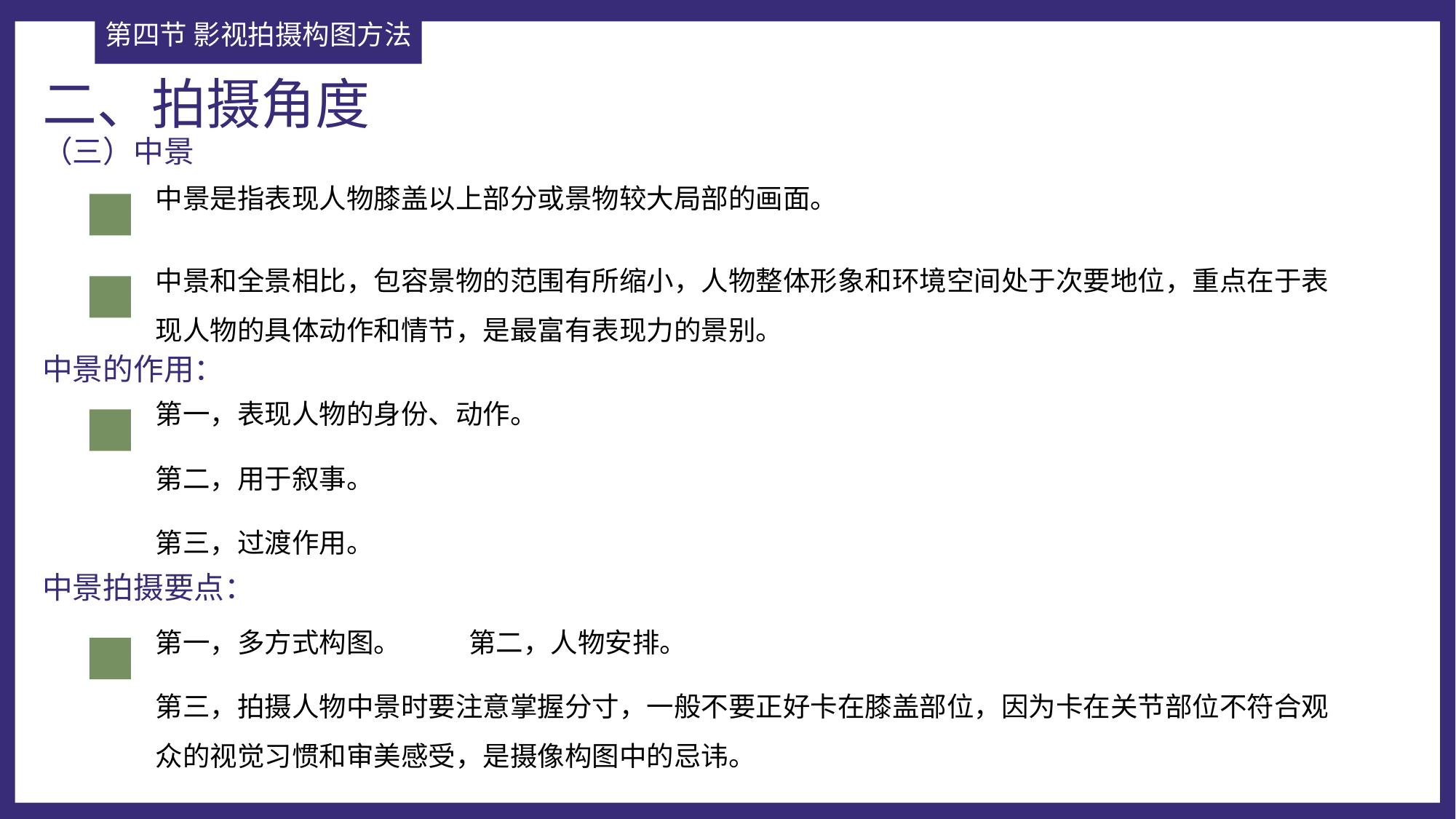

第四节 影视拍摄构图方法
二、拍摄角度
（三）中景
中景是指表现人物膝盖以上部分或景物较大局部的画面。

中景和全景相比，包容景物的范围有所缩小，人物整体形象和环境空间处于次要地位，重点在于表现人物的具体动作和情节，是最富有表现力的景别。

中景的作用：
第一，表现人物的身份、动作。
第二，用于叙事。
第三，过渡作用。

中景拍摄要点：
第一，多方式构图。           第二，人物安排。
第三，拍摄人物中景时要注意掌握分寸，一般不要正好卡在膝盖部位，因为卡在关节部位不符合观众的视觉习惯和审美感受，是摄像构图中的忌讳。